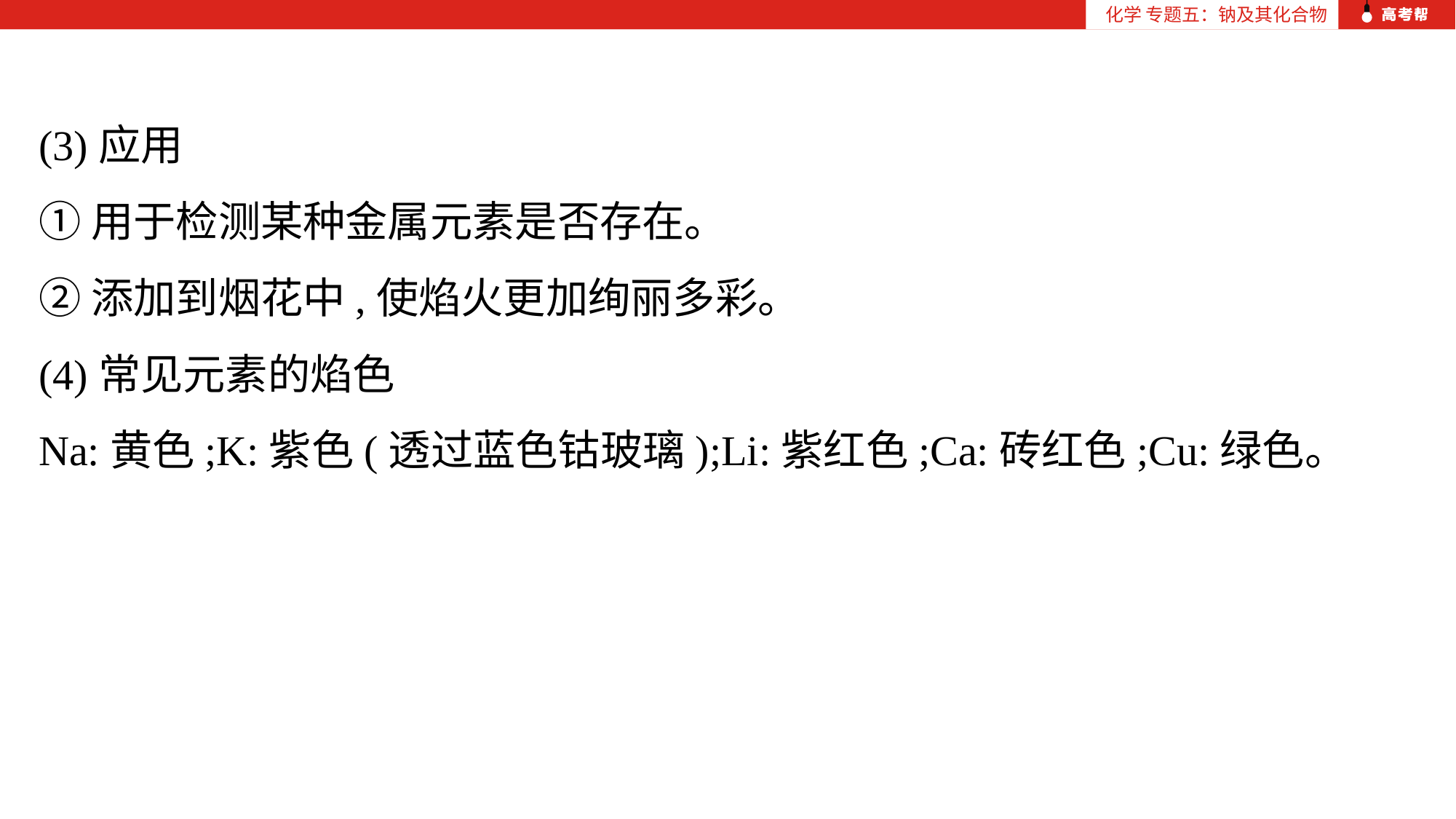

化学 专题五：钠及其化合物

(3)应用
①用于检测某种金属元素是否存在。
②添加到烟花中,使焰火更加绚丽多彩。
(4)常见元素的焰色
Na:黄色;K:紫色(透过蓝色钴玻璃);Li:紫红色;Ca:砖红色;Cu:绿色。